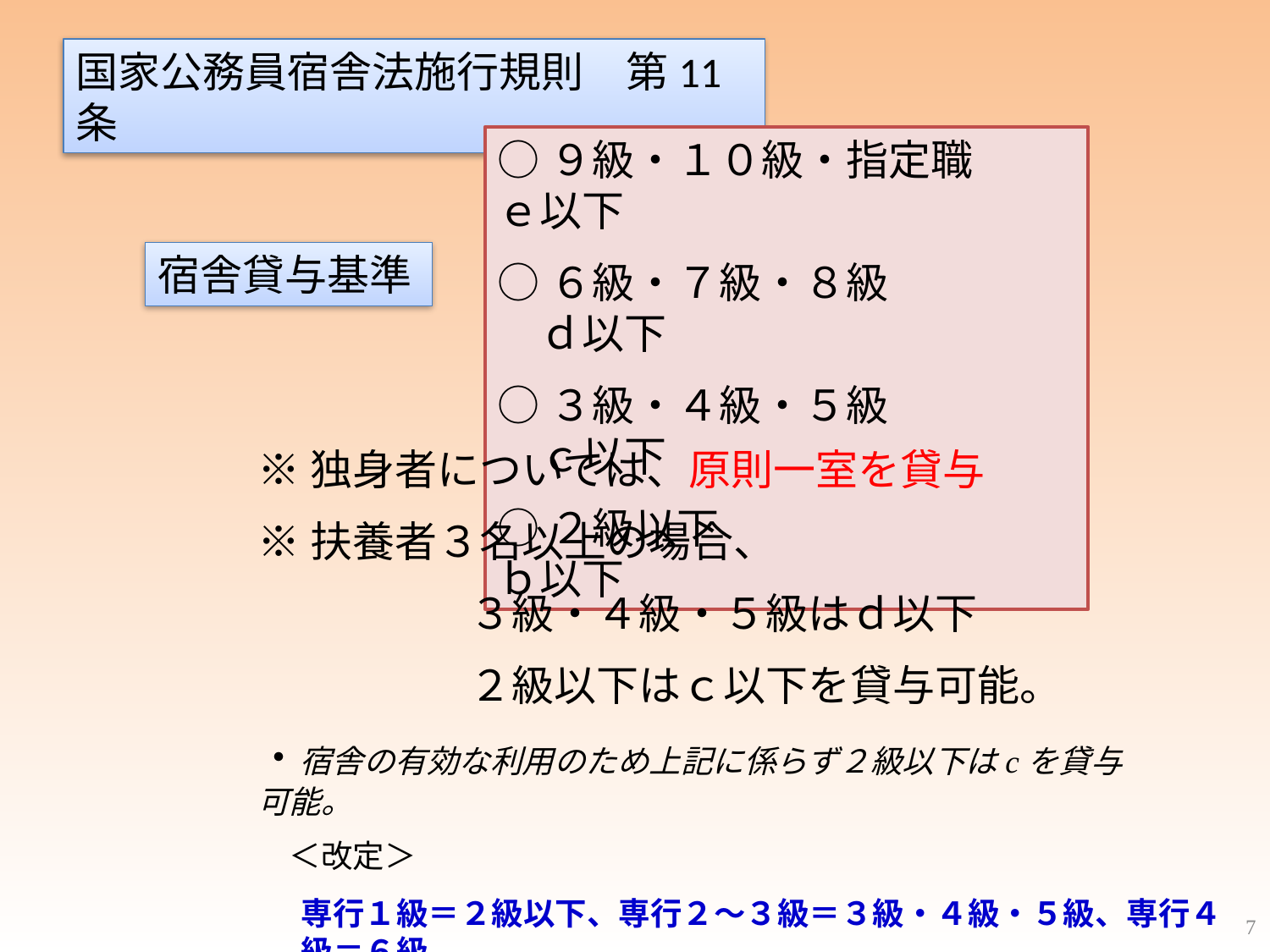

国家公務員宿舎法施行規則　第11条
○９級・１０級・指定職　　ｅ以下
○６級・７級・８級　　　　　ｄ以下
○３級・４級・５級　　　　　ｃ以下
○２級以下　　　　　　　　  ｂ以下
宿舎貸与基準
※独身者については、原則一室を貸与
※扶養者３名以上の場合、
　　　　　３級・４級・５級はｄ以下
　　　　　２級以下はｃ以下を貸与可能。
・宿舎の有効な利用のため上記に係らず２級以下はcを貸与可能。
　＜改定＞
専行１級＝２級以下、専行２～３級＝３級・４級・５級、専行４級＝６級
7